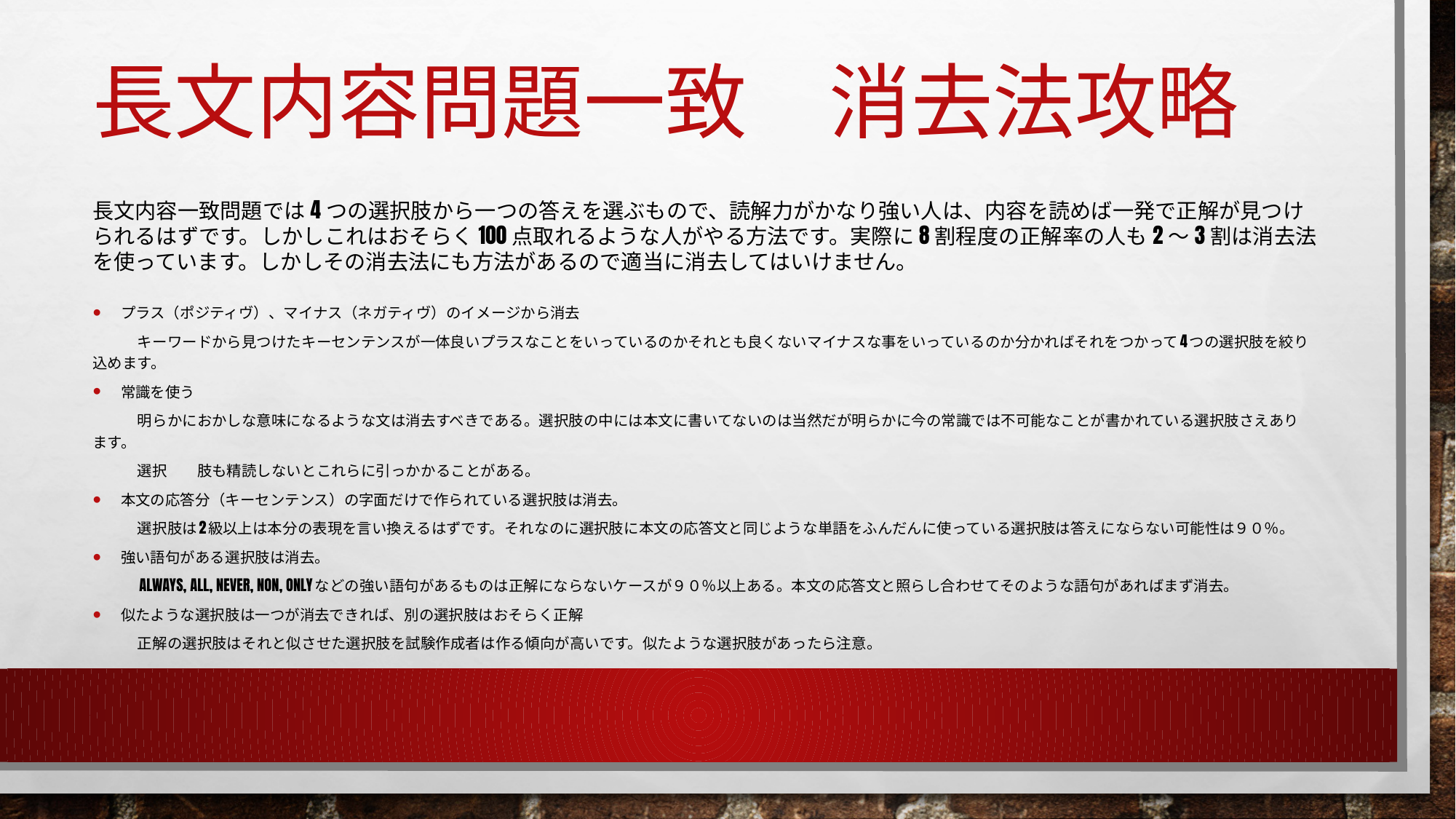

# 長文内容問題一致　消去法攻略
長文内容一致問題では4つの選択肢から一つの答えを選ぶもので、読解力がかなり強い人は、内容を読めば一発で正解が見つけられるはずです。しかしこれはおそらく100点取れるような人がやる方法です。実際に8割程度の正解率の人も2～3割は消去法を使っています。しかしその消去法にも方法があるので適当に消去してはいけません。
プラス（ポジティヴ）、マイナス（ネガティヴ）のイメージから消去
　　　キーワードから見つけたキーセンテンスが一体良いプラスなことをいっているのかそれとも良くないマイナスな事をいっているのか分かればそれをつかって4つの選択肢を絞り込めます。
常識を使う
　　　明らかにおかしな意味になるような文は消去すべきである。選択肢の中には本文に書いてないのは当然だが明らかに今の常識では不可能なことが書かれている選択肢さえあります。
　　　選択　　肢も精読しないとこれらに引っかかることがある。
本文の応答分（キーセンテンス）の字面だけで作られている選択肢は消去。
　　　選択肢は2級以上は本分の表現を言い換えるはずです。それなのに選択肢に本文の応答文と同じような単語をふんだんに使っている選択肢は答えにならない可能性は９０％。
強い語句がある選択肢は消去。
　　　always, all, never, non, onlyなどの強い語句があるものは正解にならないケースが９０％以上ある。本文の応答文と照らし合わせてそのような語句があればまず消去。
似たような選択肢は一つが消去できれば、別の選択肢はおそらく正解
　　　正解の選択肢はそれと似させた選択肢を試験作成者は作る傾向が高いです。似たような選択肢があったら注意。